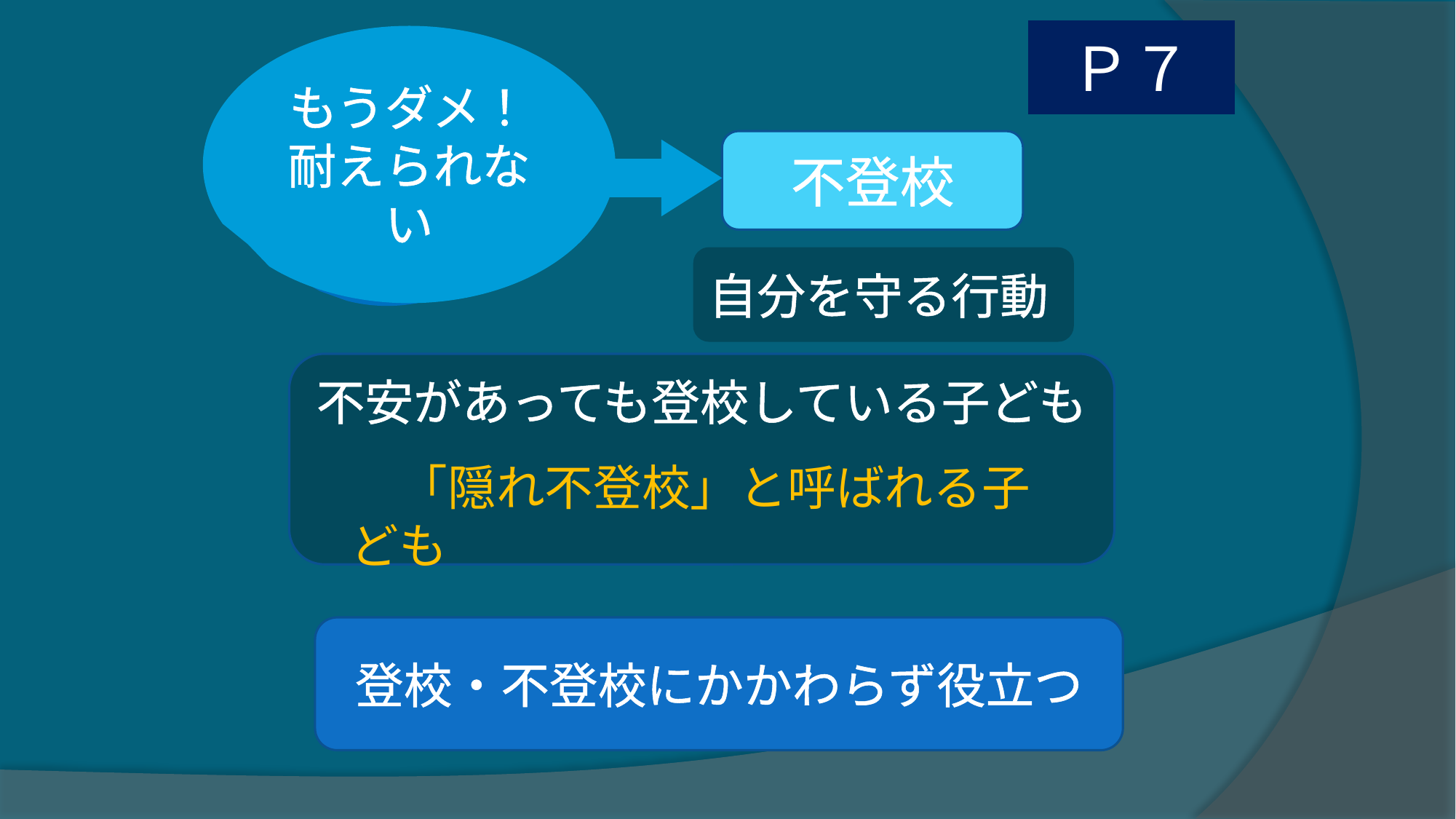

Ｐ７
もうダメ！
耐えられない
不安の
増大

不登校
自分を守る行動
不安があっても登校している子ども

　「隠れ不登校」と呼ばれる子ども
登校・不登校にかかわらず役立つ
本研究